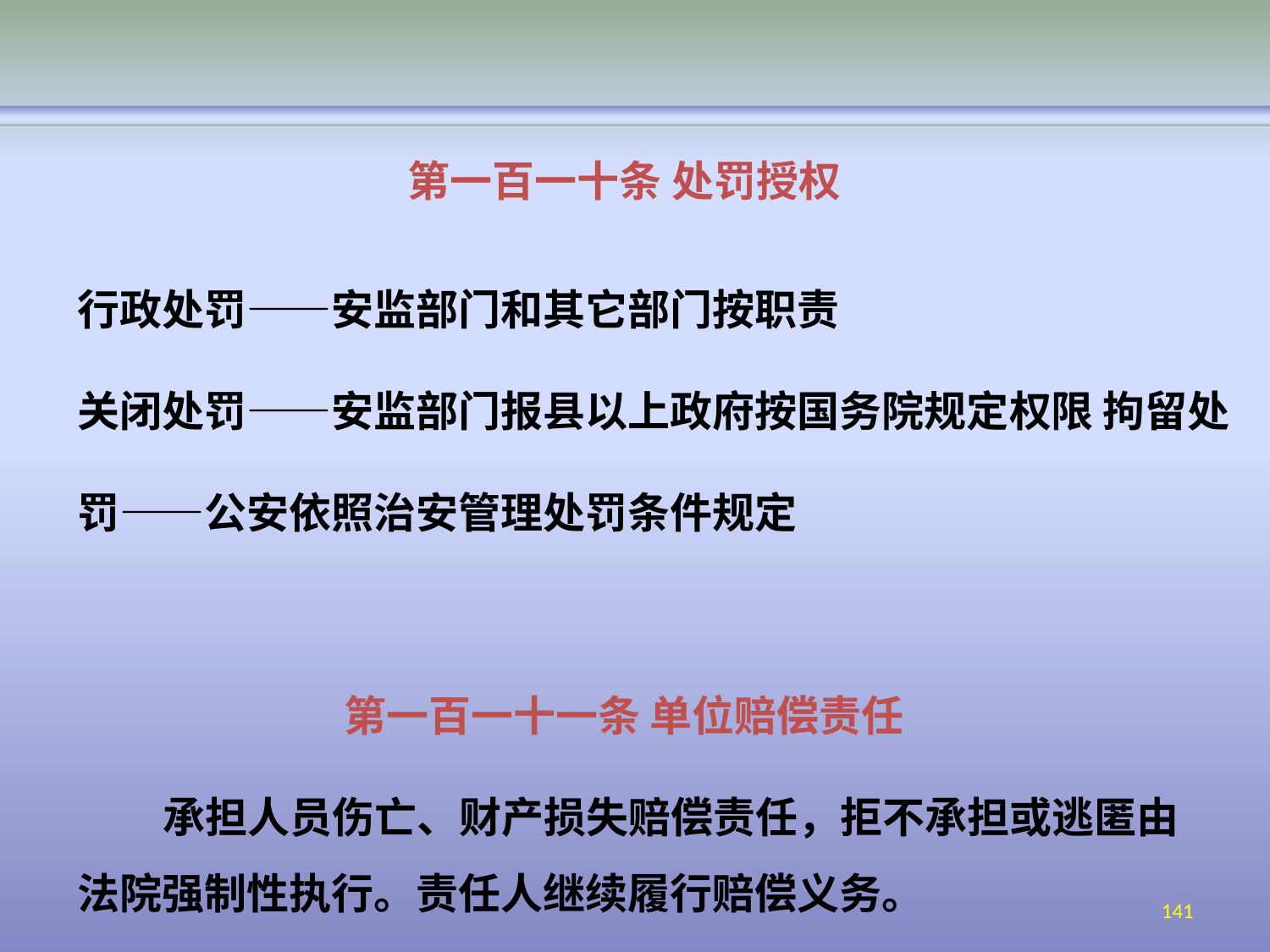

# 第一百一十条 处罚授权
行政处罚——安监部门和其它部门按职责
关闭处罚——安监部门报县以上政府按国务院规定权限 拘留处罚——公安依照治安管理处罚条件规定
第一百一十一条 单位赔偿责任
承担人员伤亡、财产损失赔偿责任，拒不承担或逃匿由 法院强制性执行。责任人继续履行赔偿义务。
141